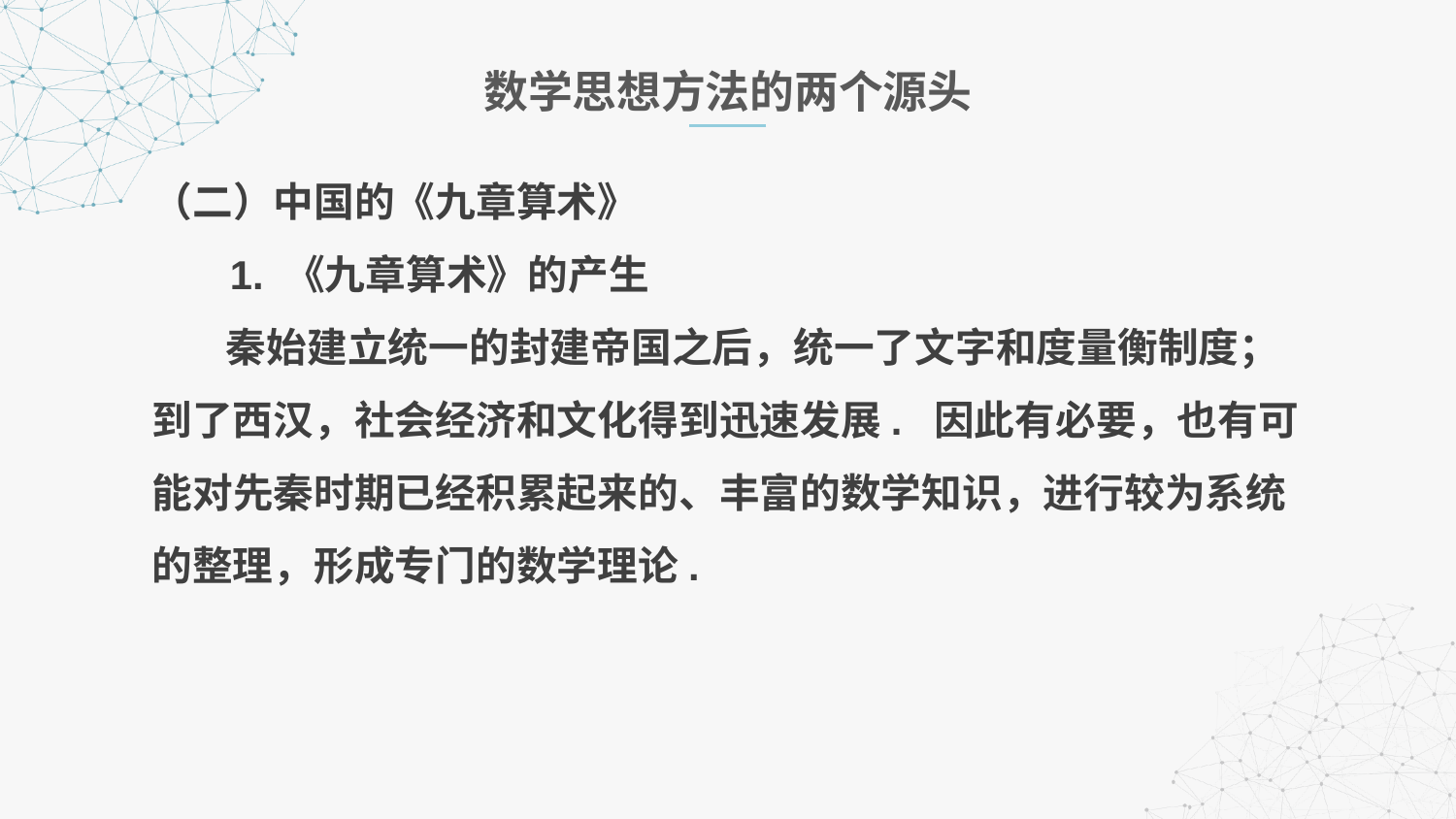

数学思想方法的两个源头
（二）中国的《九章算术》
       1. 《九章算术》的产生
       秦始建立统一的封建帝国之后，统一了文字和度量衡制度；到了西汉，社会经济和文化得到迅速发展.  因此有必要，也有可能对先秦时期已经积累起来的、丰富的数学知识，进行较为系统的整理，形成专门的数学理论.